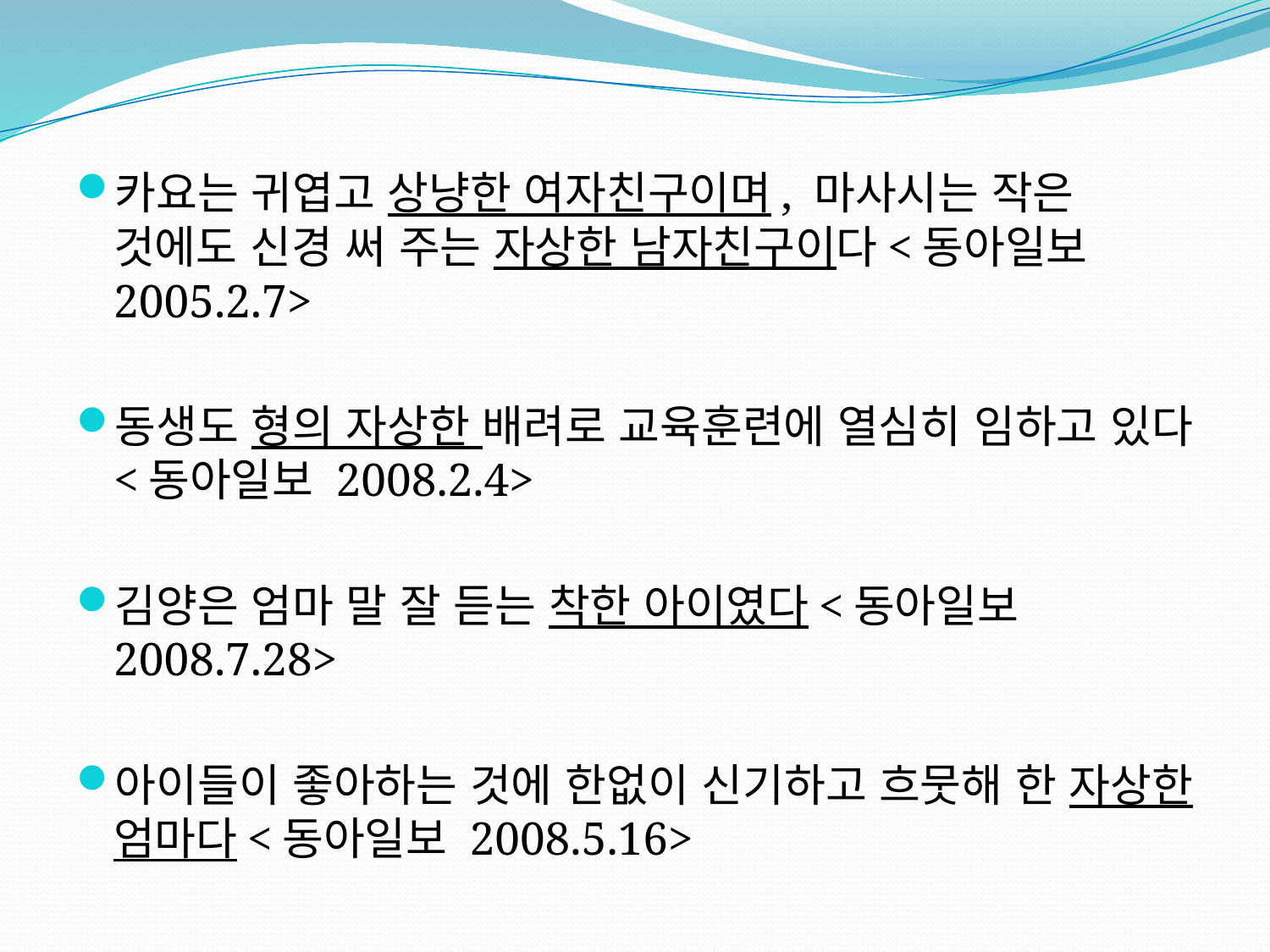

#
카요는 귀엽고 상냥한 여자친구이며, 마사시는 작은 것에도 신경 써 주는 자상한 남자친구이다<동아일보 2005.2.7>

동생도 형의 자상한 배려로 교육훈련에 열심히 임하고 있다<동아일보 2008.2.4>

김양은 엄마 말 잘 듣는 착한 아이였다<동아일보 2008.7.28>

아이들이 좋아하는 것에 한없이 신기하고 흐뭇해 한 자상한 엄마다<동아일보 2008.5.16>